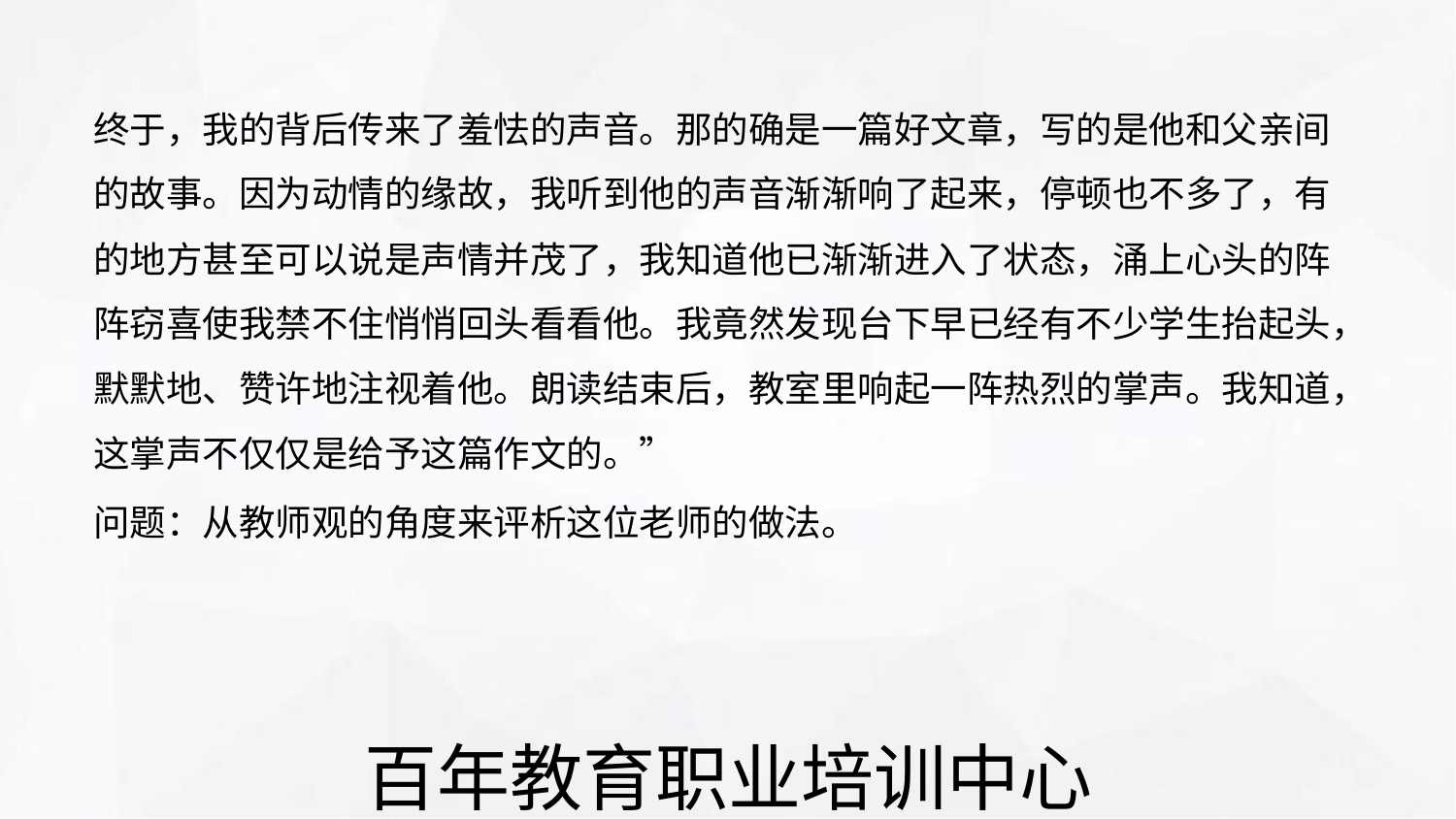

终于，我的背后传来了羞怯的声音。那的确是一篇好文章，写的是他和父亲间
的故事。因为动情的缘故，我听到他的声音渐渐响了起来，停顿也不多了，有
的地方甚至可以说是声情并茂了，我知道他已渐渐进入了状态，涌上心头的阵
阵窃喜使我禁不住悄悄回头看看他。我竟然发现台下早已经有不少学生抬起头，
默默地、赞许地注视着他。朗读结束后，教室里响起一阵热烈的掌声。我知道，
这掌声不仅仅是给予这篇作文的。”
问题：从教师观的角度来评析这位老师的做法。
百年教育职业培训中心